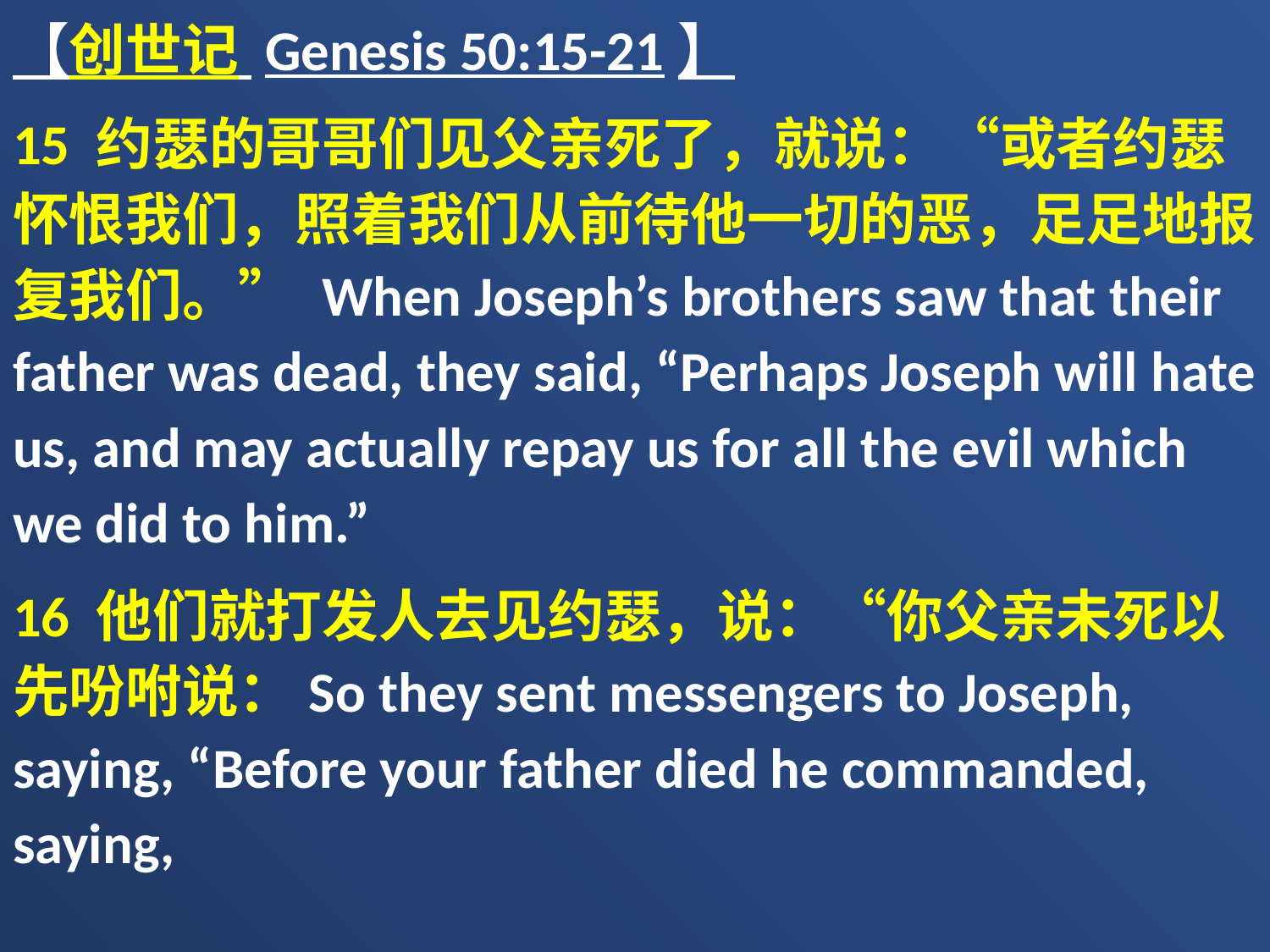

【创世记 Genesis 50:15-21】
15 约瑟的哥哥们见父亲死了，就说：“或者约瑟怀恨我们，照着我们从前待他一切的恶，足足地报复我们。” When Joseph’s brothers saw that their father was dead, they said, “Perhaps Joseph will hate us, and may actually repay us for all the evil which we did to him.”
16 他们就打发人去见约瑟，说：“你父亲未死以先吩咐说：So they sent messengers to Joseph, saying, “Before your father died he commanded, saying,